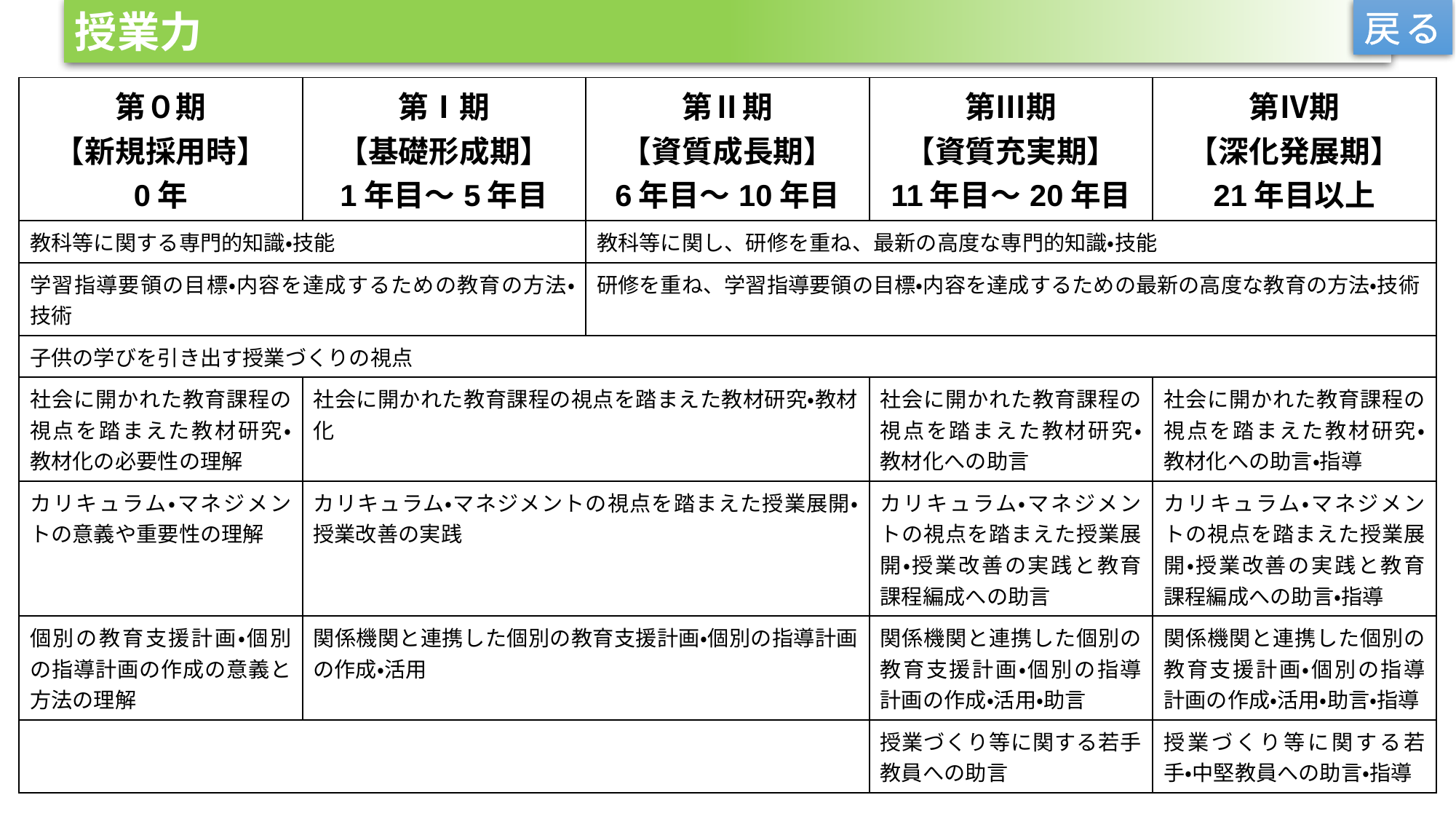

授業力
戻る
| 第０期 【新規採用時】 0年 | 第Ⅰ期 【基礎形成期】 1年目～5年目 | 第Ⅱ期 【資質成長期】 6年目～10年目 | 第Ⅲ期 【資質充実期】 11年目～20年目 | 第Ⅳ期 【深化発展期】 21年目以上 |
| --- | --- | --- | --- | --- |
| 教科等に関する専門的知識・技能 |  | 教科等に関し、研修を重ね、最新の高度な専門的知識・技能 |  |  |
| 学習指導要領の目標・内容を達成するための教育の方法・技術 |  | 研修を重ね、学習指導要領の目標・内容を達成するための最新の高度な教育の方法・技術 |  |  |
| 子供の学びを引き出す授業づくりの視点 |  |  |  |  |
| 社会に開かれた教育課程の視点を踏まえた教材研究・教材化の必要性の理解 | 社会に開かれた教育課程の視点を踏まえた教材研究・教材化 |  | 社会に開かれた教育課程の視点を踏まえた教材研究・教材化への助言 | 社会に開かれた教育課程の視点を踏まえた教材研究・教材化への助言・指導 |
| カリキュラム・マネジメントの意義や重要性の理解 | カリキュラム・マネジメントの視点を踏まえた授業展開・授業改善の実践 |  | カリキュラム・マネジメントの視点を踏まえた授業展開・授業改善の実践と教育課程編成への助言 | カリキュラム・マネジメントの視点を踏まえた授業展開・授業改善の実践と教育課程編成への助言・指導 |
| 個別の教育支援計画・個別の指導計画の作成の意義と方法の理解 | 関係機関と連携した個別の教育支援計画・個別の指導計画の作成・活用 |  | 関係機関と連携した個別の教育支援計画・個別の指導計画の作成・活用・助言 | 関係機関と連携した個別の教育支援計画・個別の指導計画の作成・活用・助言・指導 |
|  |  |  | 授業づくり等に関する若手教員への助言 | 授業づくり等に関する若手・中堅教員への助言・指導 |